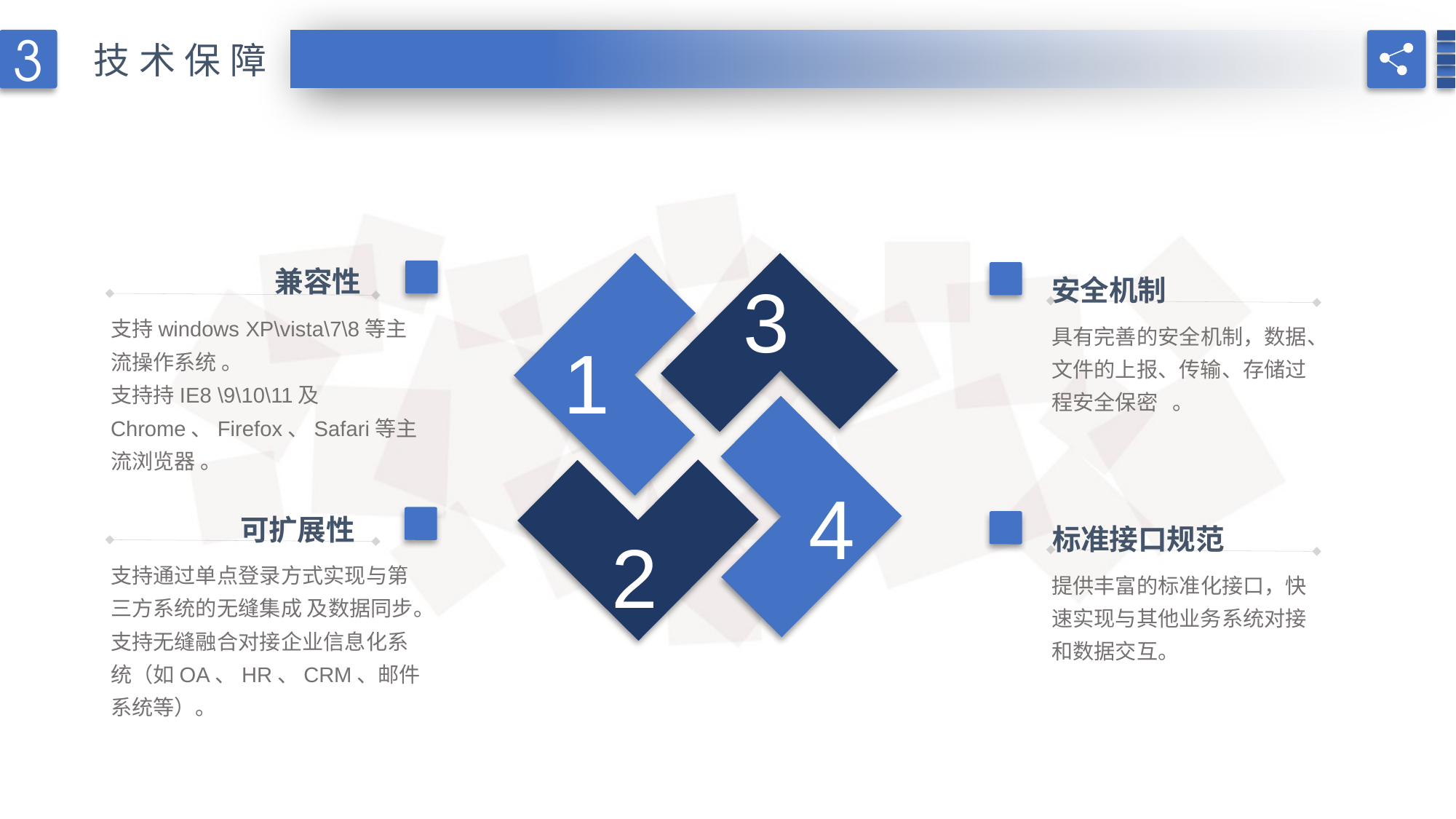

3

技术保障

3
兼容性
安全机制

1
支持windows XP\vista\7\8等主流操作系统 。
支持持IE8 \9\10\11及Chrome、Firefox、Safari等主流浏览器 。
具有完善的安全机制，数据、文件的上报、传输、存储过程安全保密   。

4
2
可扩展性
标准接口规范

支持通过单点登录方式实现与第三方系统的无缝集成 及数据同步。
支持无缝融合对接企业信息化系统（如OA、HR、CRM、邮件系统等）。
提供丰富的标准化接口，快速实现与其他业务系统对接和数据交互。